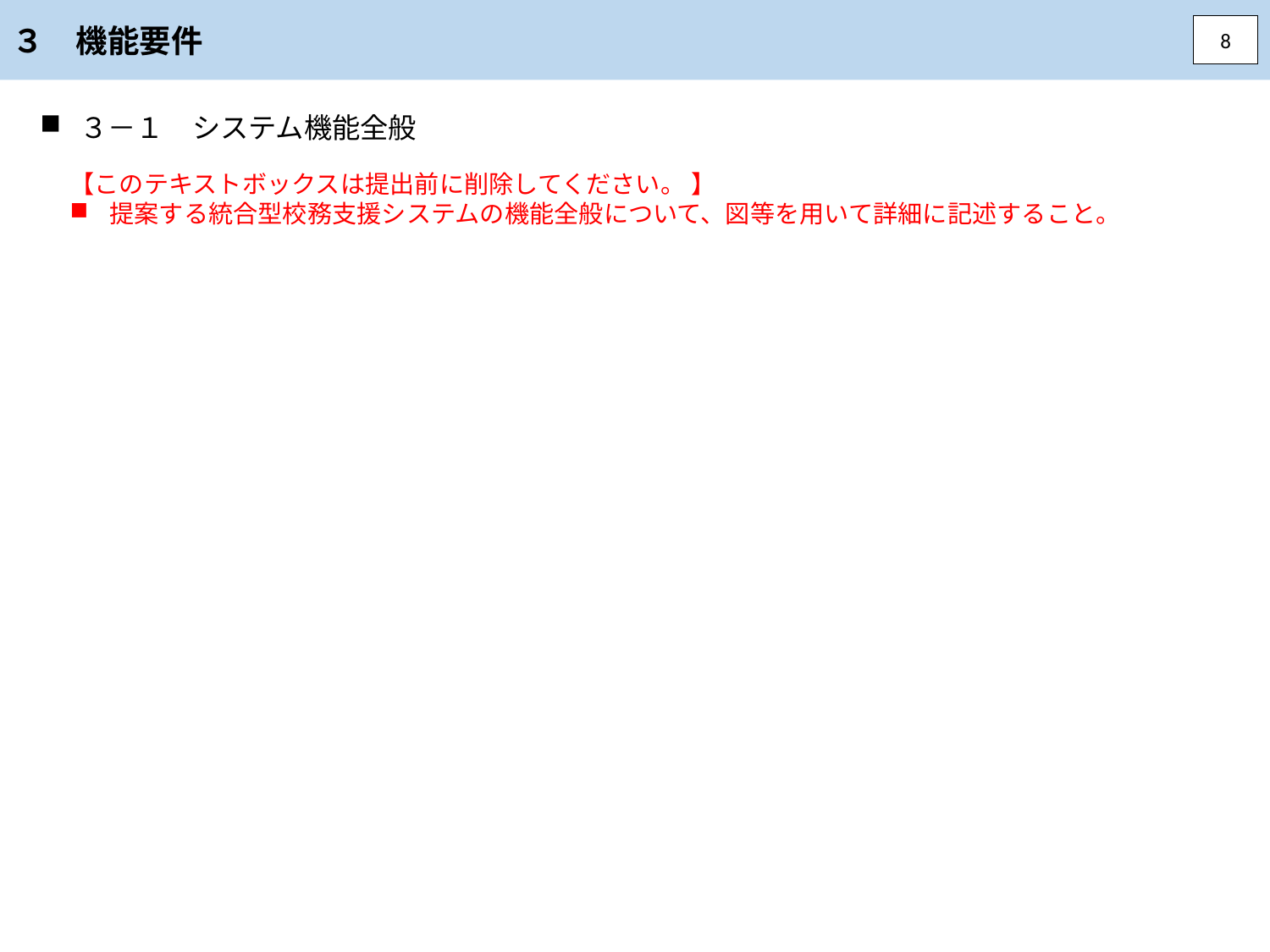

３　機能要件
8
３－１　システム機能全般
【このテキストボックスは提出前に削除してください。 】
提案する統合型校務支援システムの機能全般について、図等を用いて詳細に記述すること。